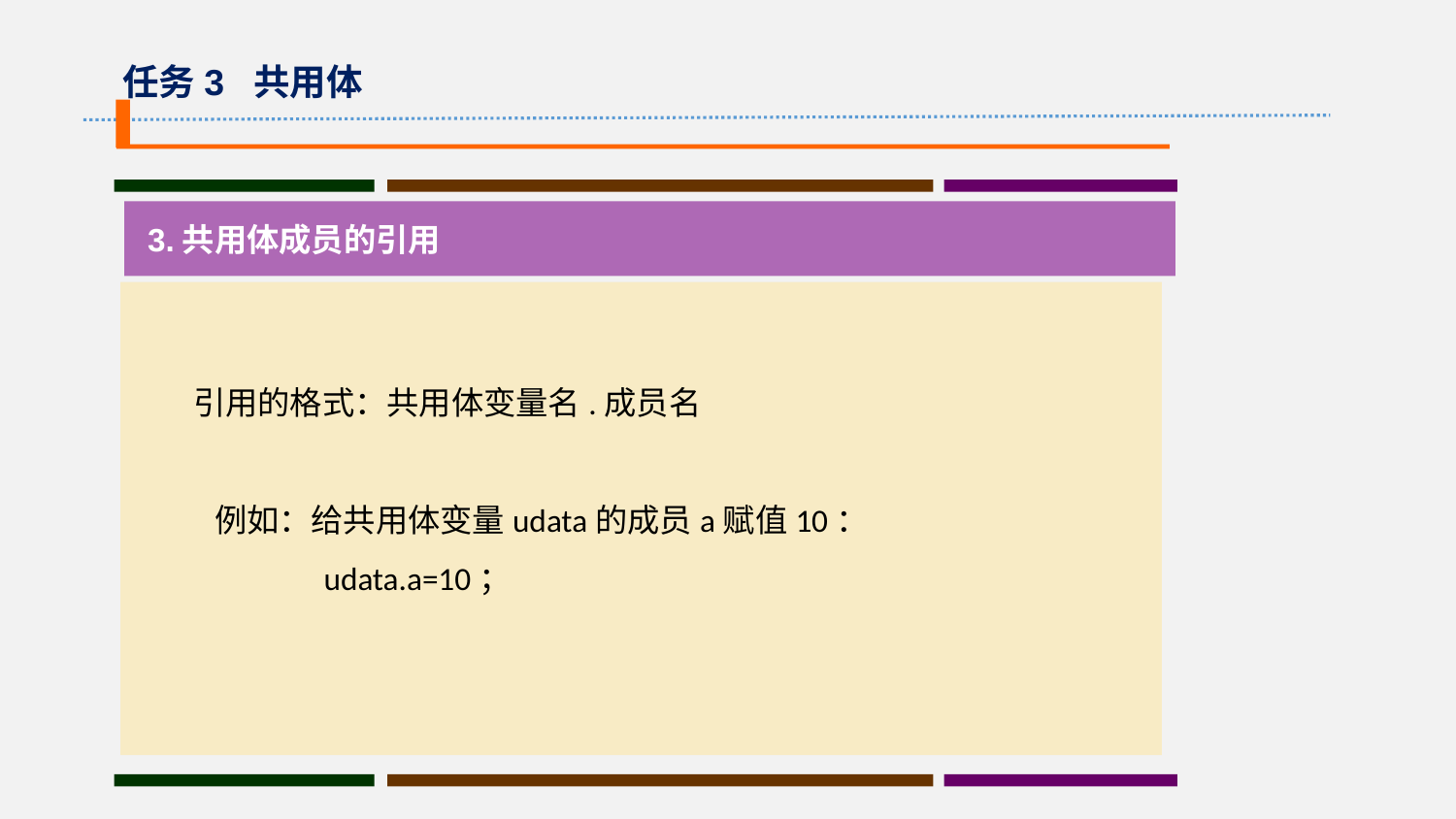

任务3  共用体

 3.共用体成员的引用

       引用的格式：共用体变量名.成员名

例如：给共用体变量udata的成员a赋值10：
               udata.a=10；